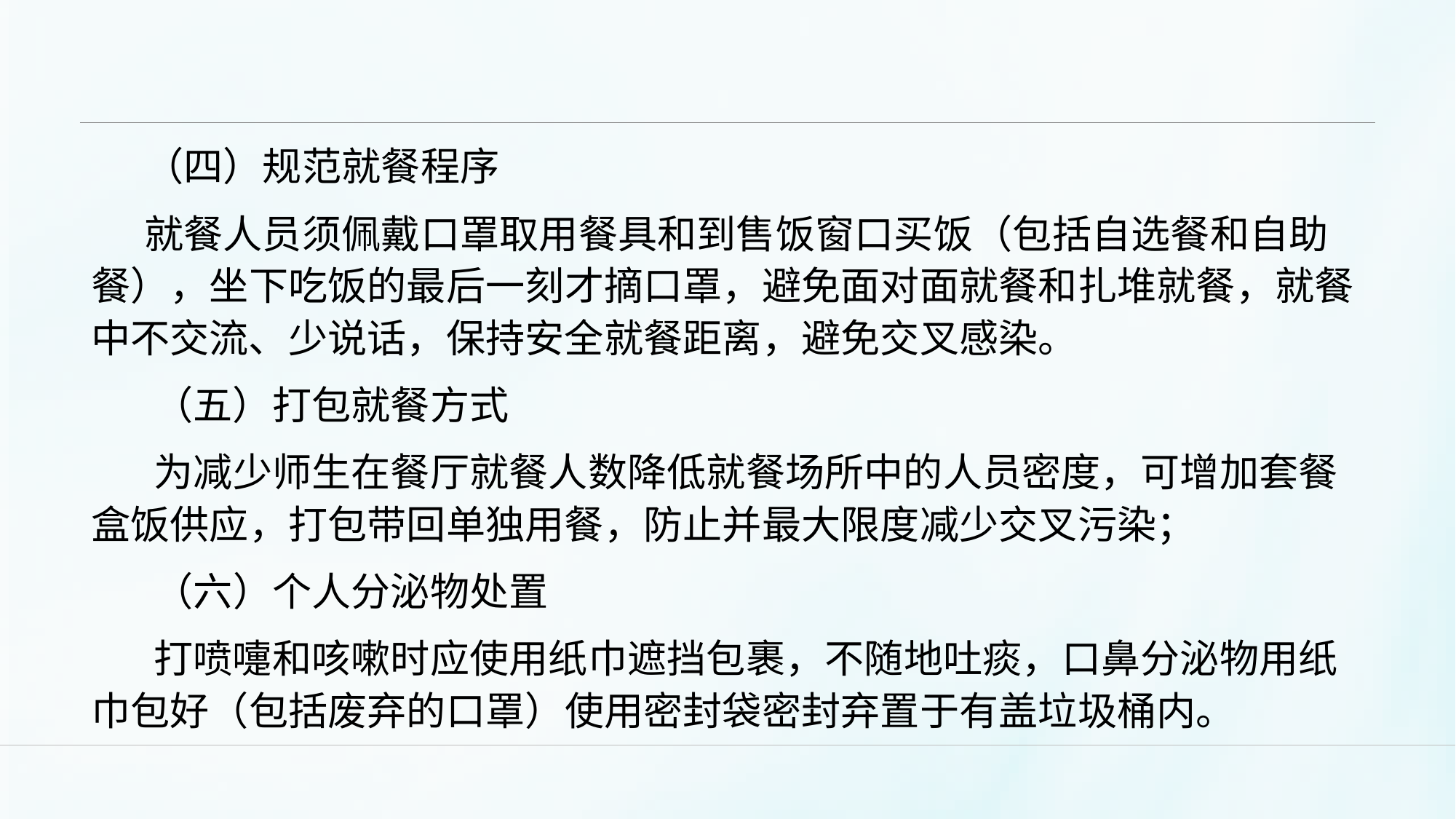

#
（四）规范就餐程序
就餐人员须佩戴口罩取用餐具和到售饭窗口买饭（包括自选餐和自助餐），坐下吃饭的最后一刻才摘口罩，避免面对面就餐和扎堆就餐，就餐中不交流、少说话，保持安全就餐距离，避免交叉感染。
（五）打包就餐方式
为减少师生在餐厅就餐人数降低就餐场所中的人员密度，可增加套餐盒饭供应，打包带回单独用餐，防止并最大限度减少交叉污染；
（六）个人分泌物处置
打喷嚏和咳嗽时应使用纸巾遮挡包裹，不随地吐痰，口鼻分泌物用纸巾包好（包括废弃的口罩）使用密封袋密封弃置于有盖垃圾桶内。